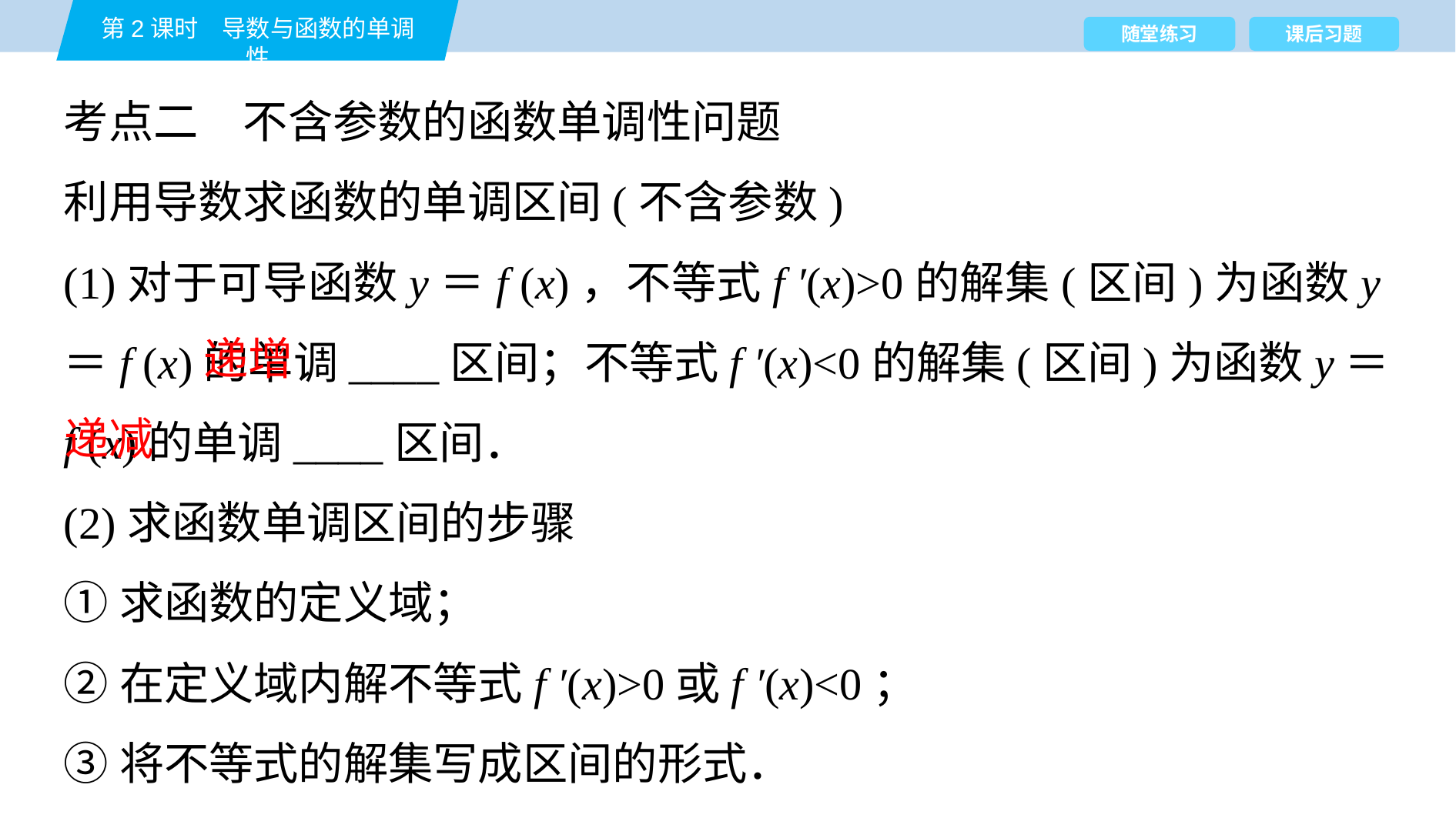

考点二　不含参数的函数单调性问题
利用导数求函数的单调区间(不含参数)
(1)对于可导函数y＝f (x)，不等式f ′(x)>0的解集(区间)为函数y＝f (x)的单调____区间；不等式f ′(x)<0的解集(区间)为函数y＝f (x)的单调____区间．
(2)求函数单调区间的步骤
①求函数的定义域；
②在定义域内解不等式f ′(x)>0或f ′(x)<0；
③将不等式的解集写成区间的形式．
递增
递减